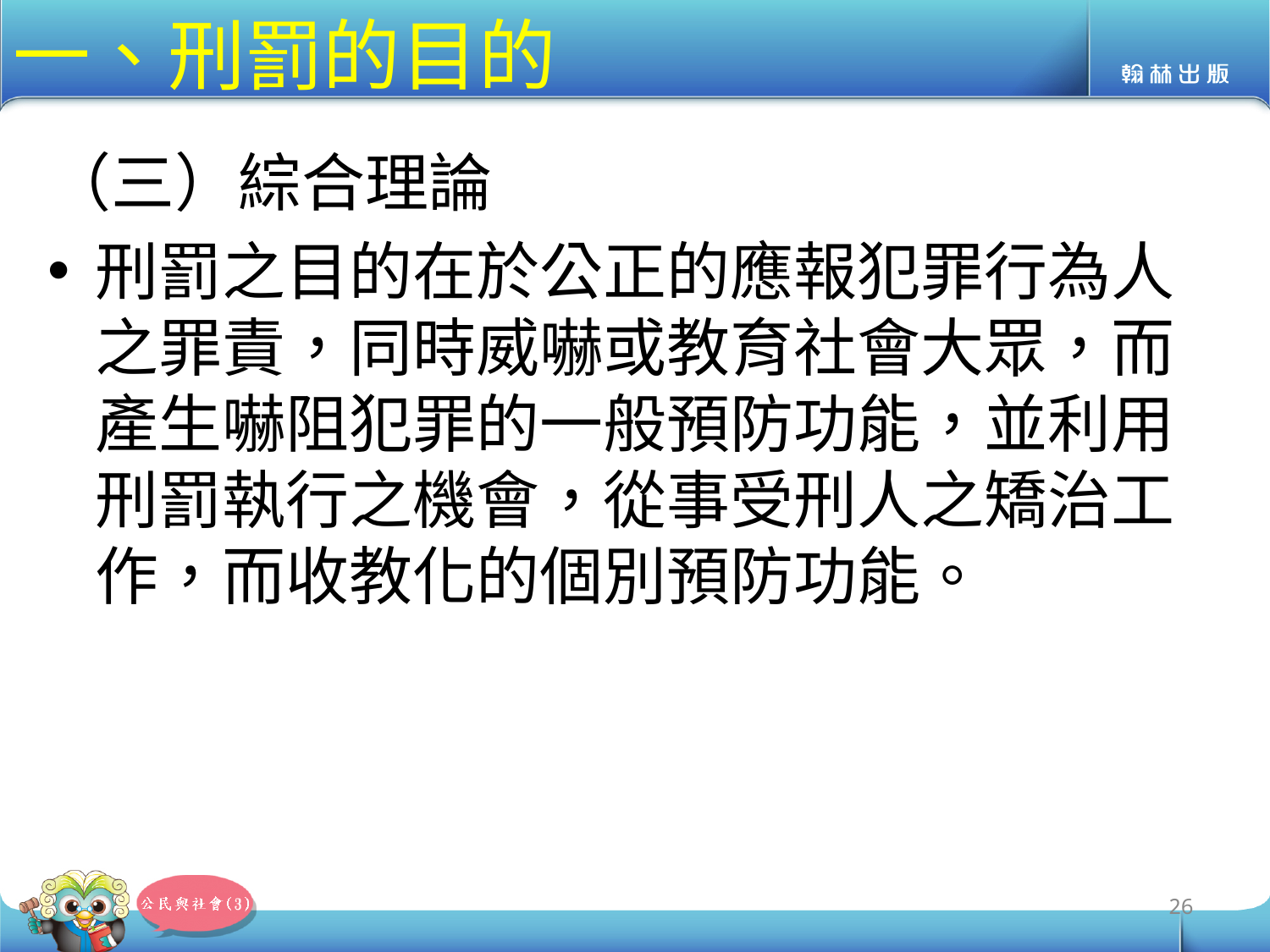

# 一、刑罰的目的
（三）綜合理論
刑罰之目的在於公正的應報犯罪行為人之罪責，同時威嚇或教育社會大眾，而產生嚇阻犯罪的一般預防功能，並利用刑罰執行之機會，從事受刑人之矯治工作，而收教化的個別預防功能。
26